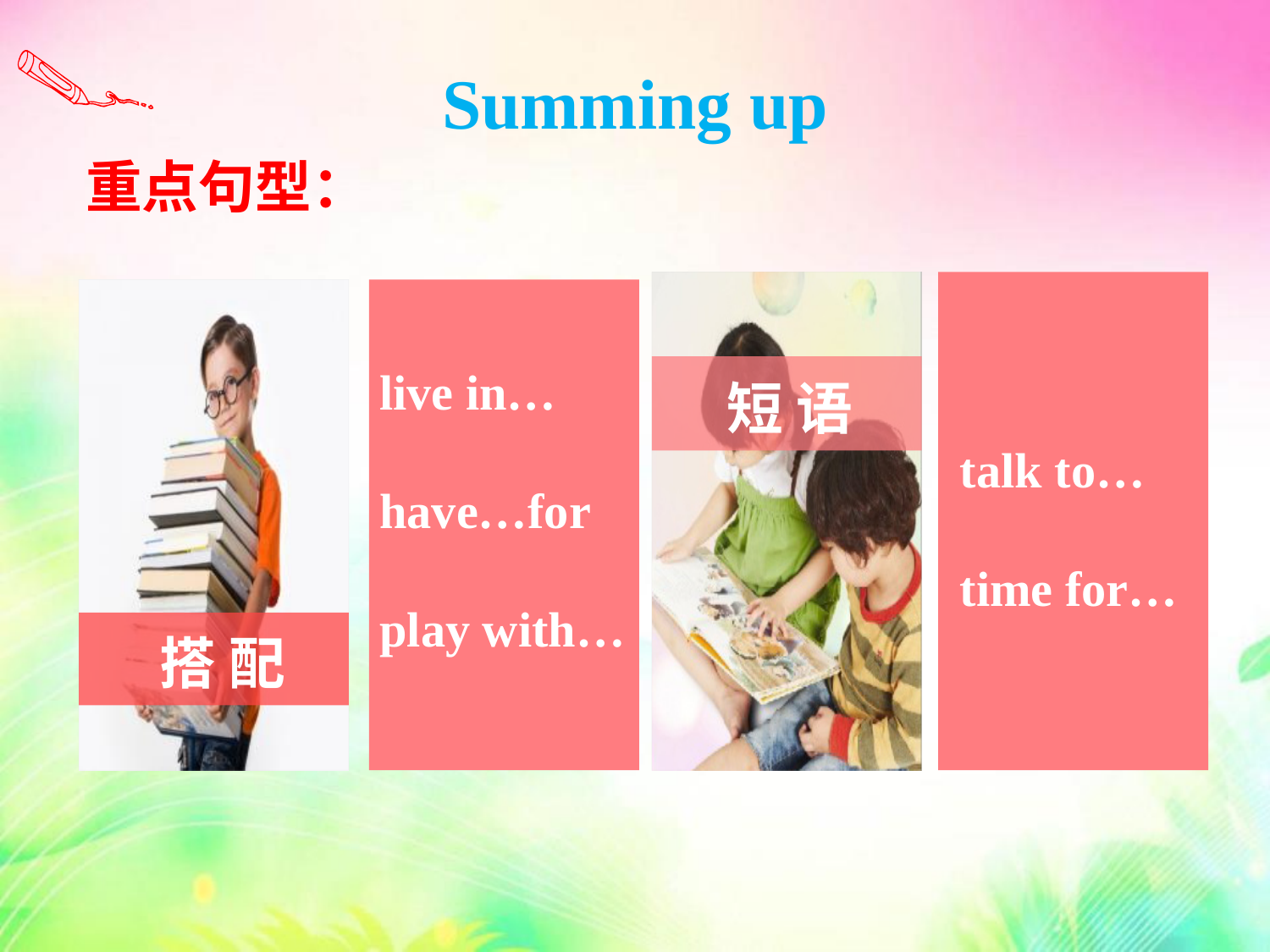

Summing up
重点句型：

短 语

搭 配

live in…
have…for
play with…
talk to…
time for…